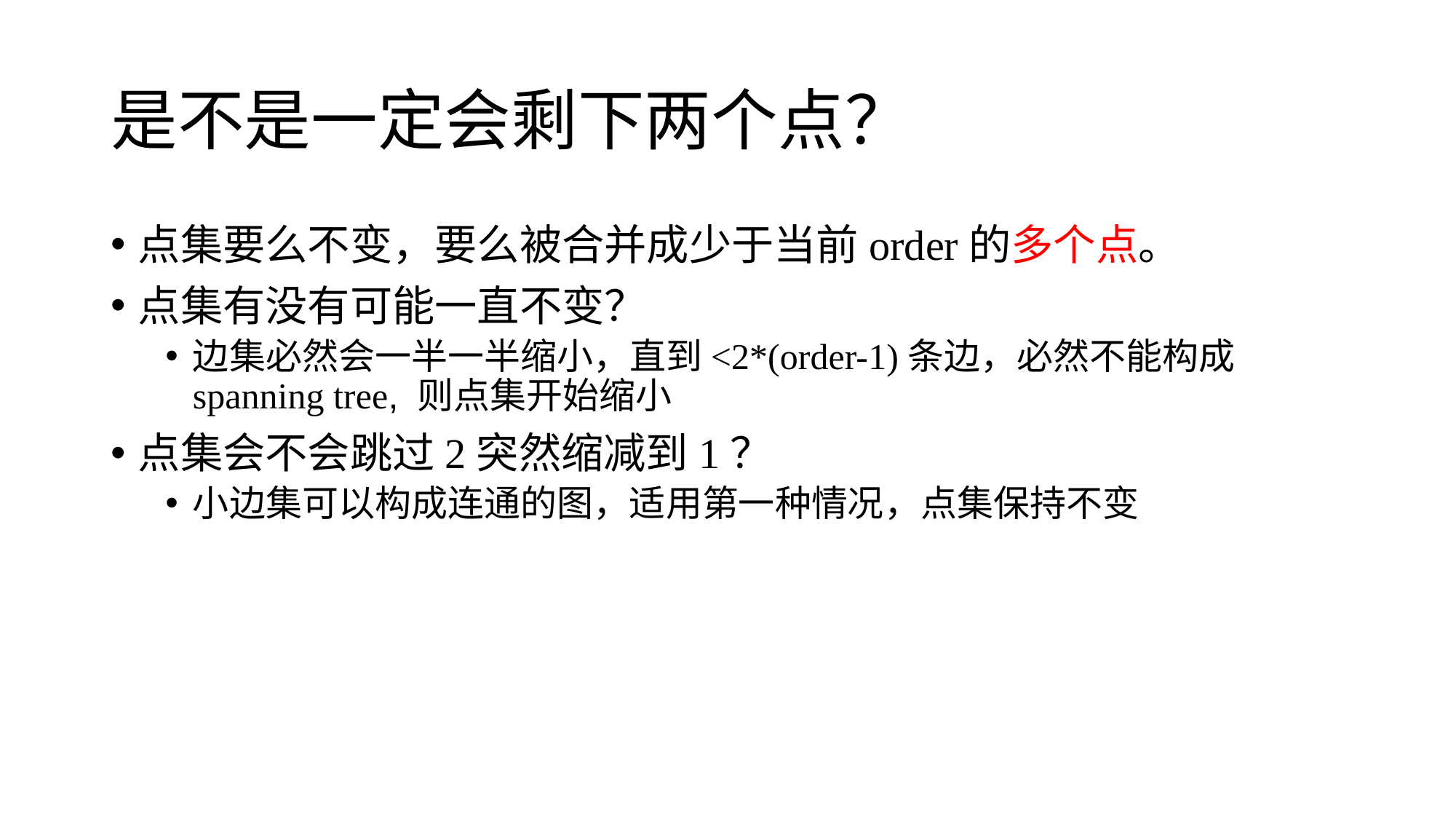

# 是不是一定会剩下两个点？
点集要么不变，要么被合并成少于当前order的多个点。
点集有没有可能一直不变？
边集必然会一半一半缩小，直到<2*(order-1)条边，必然不能构成 spanning tree, 则点集开始缩小
点集会不会跳过2突然缩减到1？
小边集可以构成连通的图，适用第一种情况，点集保持不变